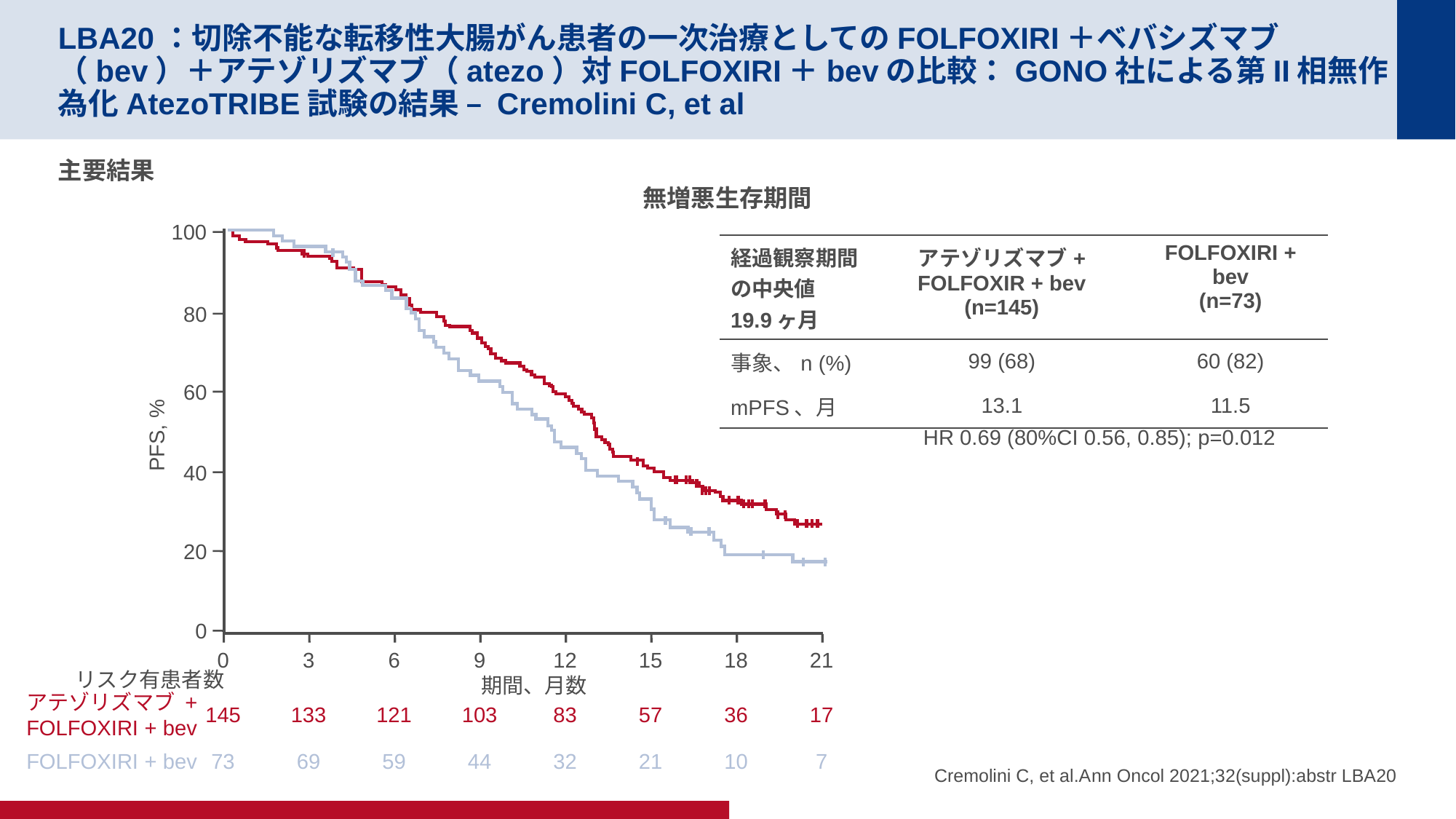

# LBA20：切除不能な転移性大腸がん患者の一次治療としてのFOLFOXIRI＋ベバシズマブ（bev）＋アテゾリズマブ（atezo）対FOLFOXIRI＋bevの比較：GONO社による第II相無作為化AtezoTRIBE試験の結果 – Cremolini C, et al
主要結果
無増悪生存期間
100

80

60

PFS, %
40

20

0

| 経過観察期間の中央値19.9ヶ月 | アテゾリズマブ+ FOLFOXIR + bev (n=145) | FOLFOXIRI + bev (n=73) |
| --- | --- | --- |
| 事象、n (%) | 99 (68) | 60 (82) |
| mPFS、月 | 13.1 | 11.5 |
HR 0.69 (80%CI 0.56, 0.85); p=0.012

0
3
6
9
12
15
18
21
期間、月数
リスク有患者数
アテゾリズマブ +
FOLFOXIRI + bev
145
133
121
103
83
57
36
17
Cremolini C, et al.Ann Oncol 2021;32(suppl):abstr LBA20
FOLFOXIRI + bev
73
69
59
44
32
21
10
7